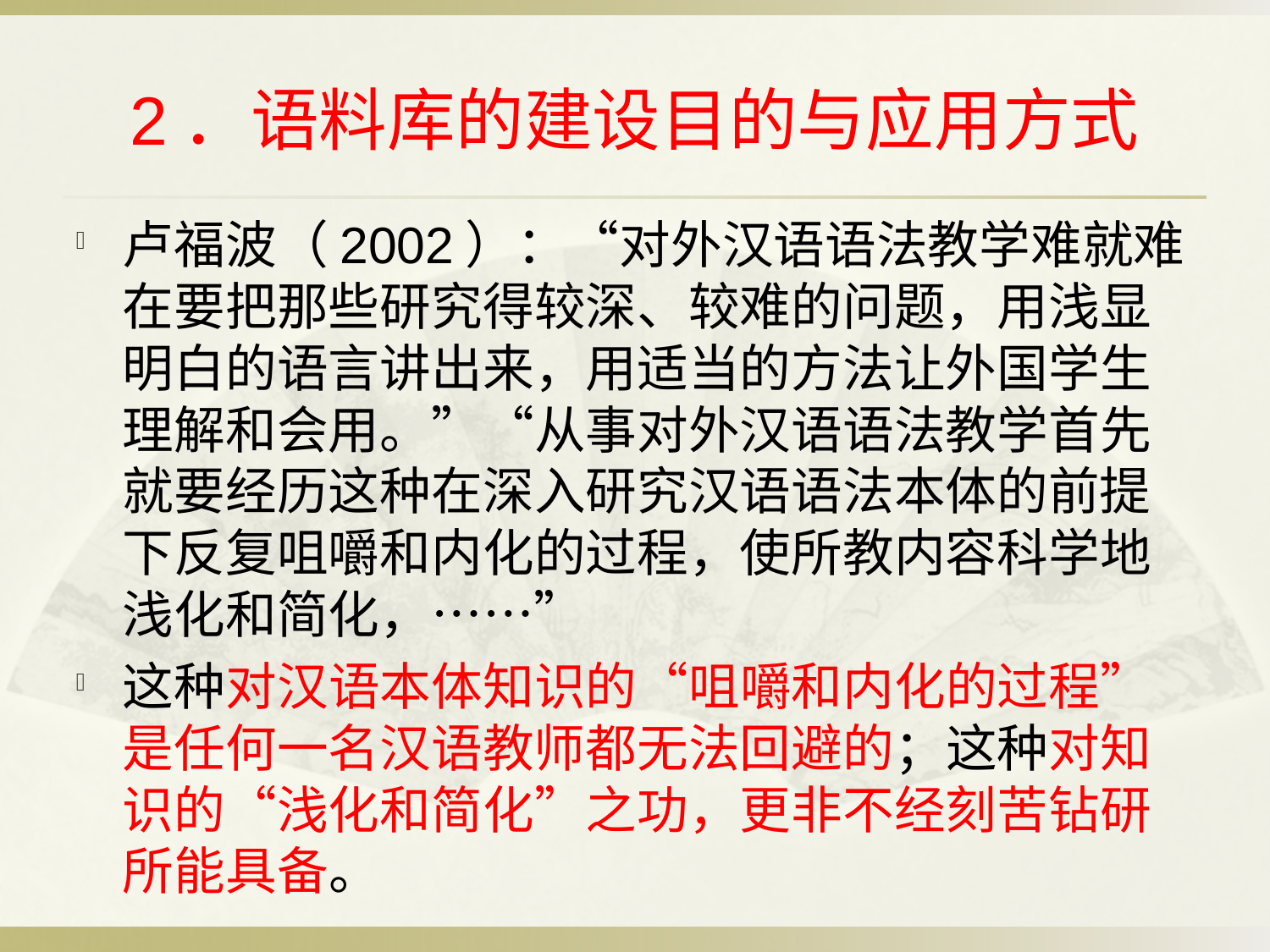

# 2．语料库的建设目的与应用方式
卢福波（2002）：“对外汉语语法教学难就难在要把那些研究得较深、较难的问题，用浅显明白的语言讲出来，用适当的方法让外国学生理解和会用。”“从事对外汉语语法教学首先就要经历这种在深入研究汉语语法本体的前提下反复咀嚼和内化的过程，使所教内容科学地浅化和简化，……”
这种对汉语本体知识的“咀嚼和内化的过程”是任何一名汉语教师都无法回避的；这种对知识的“浅化和简化”之功，更非不经刻苦钻研所能具备。